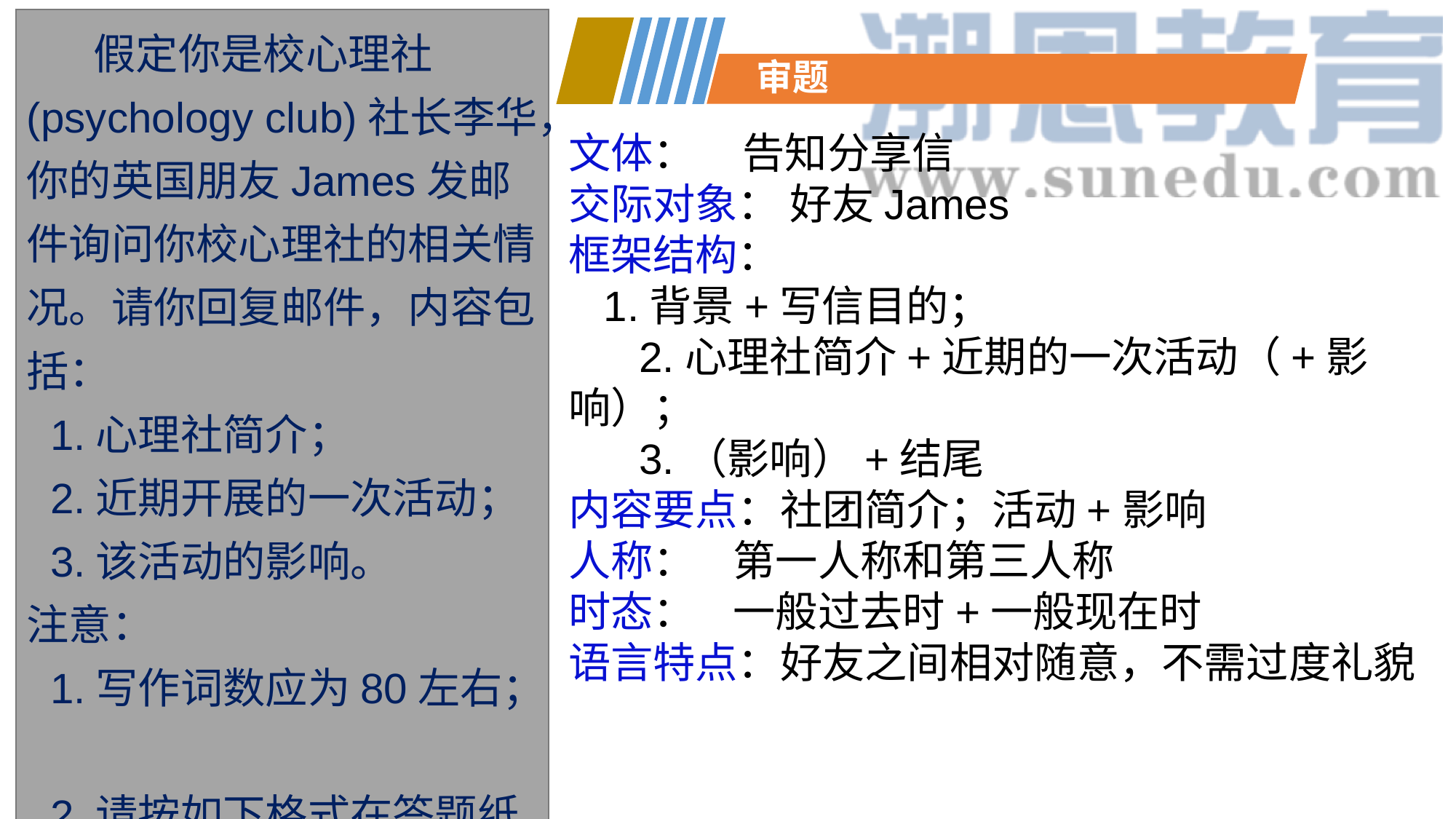

假定你是校心理社(psychology club)社长李华，你的英国朋友James发邮件询问你校心理社的相关情况。请你回复邮件，内容包括：
  1.心理社简介；
  2.近期开展的一次活动；
  3.该活动的影响。
注意：
  1.写作词数应为80左右；
  2.请按如下格式在答题纸的相应位置作答。

    审题

文体：     告知分享信
交际对象： 好友James
框架结构：
   1.背景+写信目的；
      2.心理社简介+近期的一次活动（+影响）；
      3.（影响）+结尾
内容要点：社团简介；活动+影响
人称：    第一人称和第三人称
时态：    一般过去时+一般现在时
语言特点：好友之间相对随意，不需过度礼貌